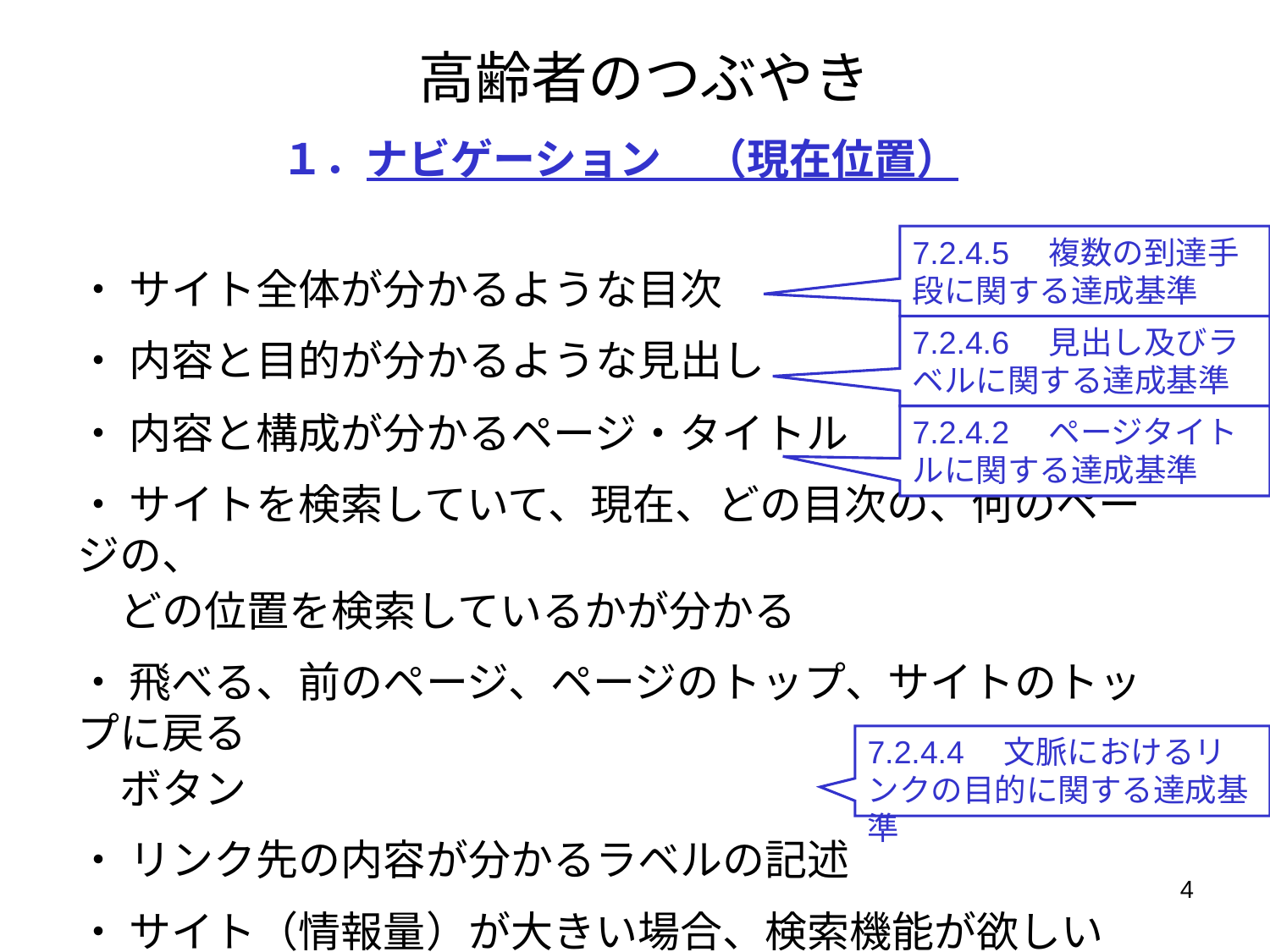

# 高齢者のつぶやき
１．ナビゲーション　（現在位置）
7.2.4.5　複数の到達手段に関する達成基準
・ サイト全体が分かるような目次
・ 内容と目的が分かるような見出し
・ 内容と構成が分かるページ・タイトル
・ サイトを検索していて、現在、どの目次の、何のページの、
　どの位置を検索しているかが分かる
・ 飛べる、前のページ、ページのトップ、サイトのトップに戻る
　ボタン
・ リンク先の内容が分かるラベルの記述
・ サイト（情報量）が大きい場合、検索機能が欲しい
7.2.4.6　見出し及びラベルに関する達成基準
7.2.4.2　ページタイトルに関する達成基準
7.2.4.4　文脈におけるリンクの目的に関する達成基準
4